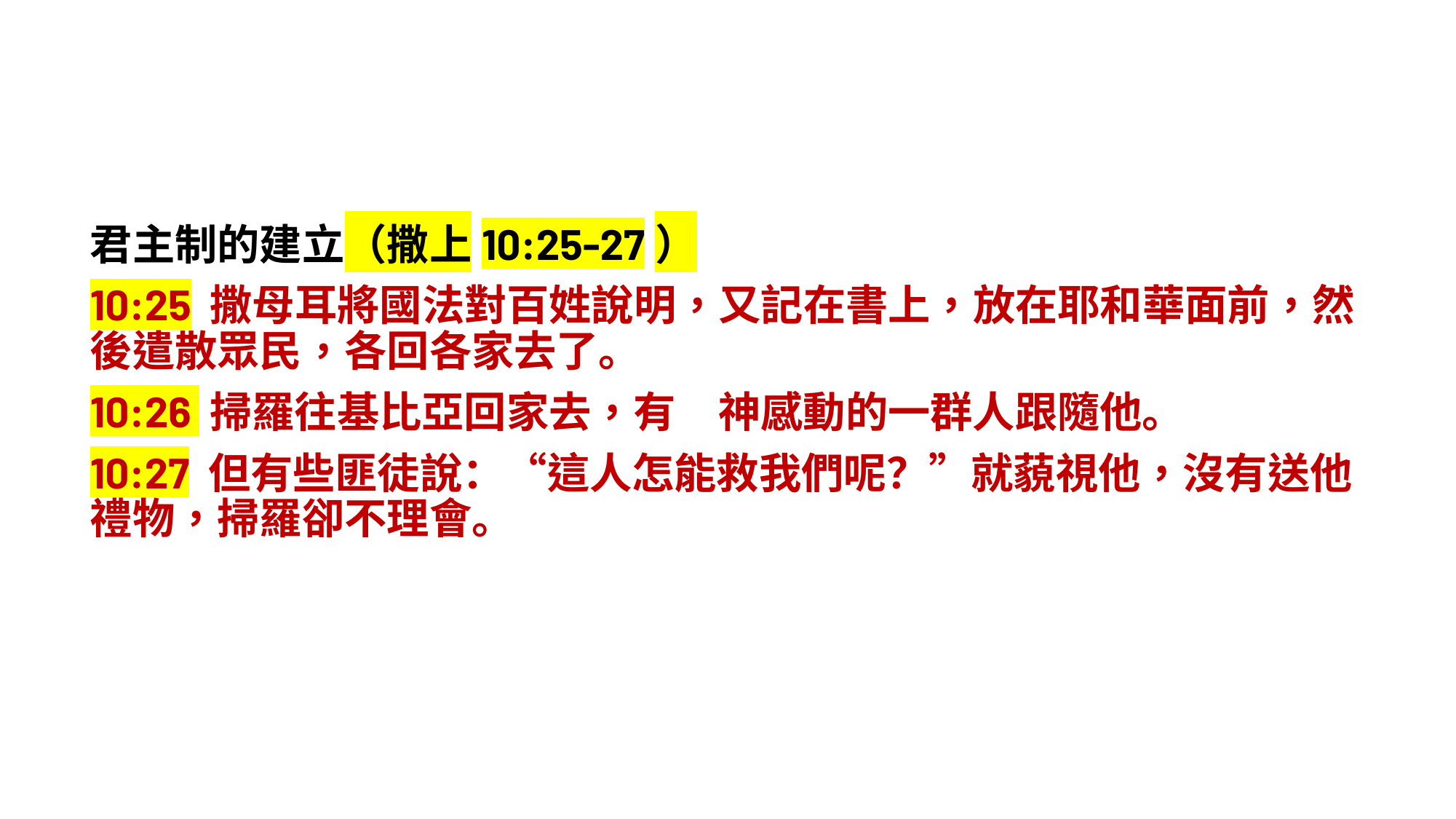

君主制的建立（撒上10:25-27）
10:25 撒母耳將國法對百姓說明，又記在書上，放在耶和華面前，然後遣散眾民，各回各家去了。
10:26 掃羅往基比亞回家去，有　神感動的一群人跟隨他。
10:27 但有些匪徒說：“這人怎能救我們呢？”就藐視他，沒有送他禮物，掃羅卻不理會。